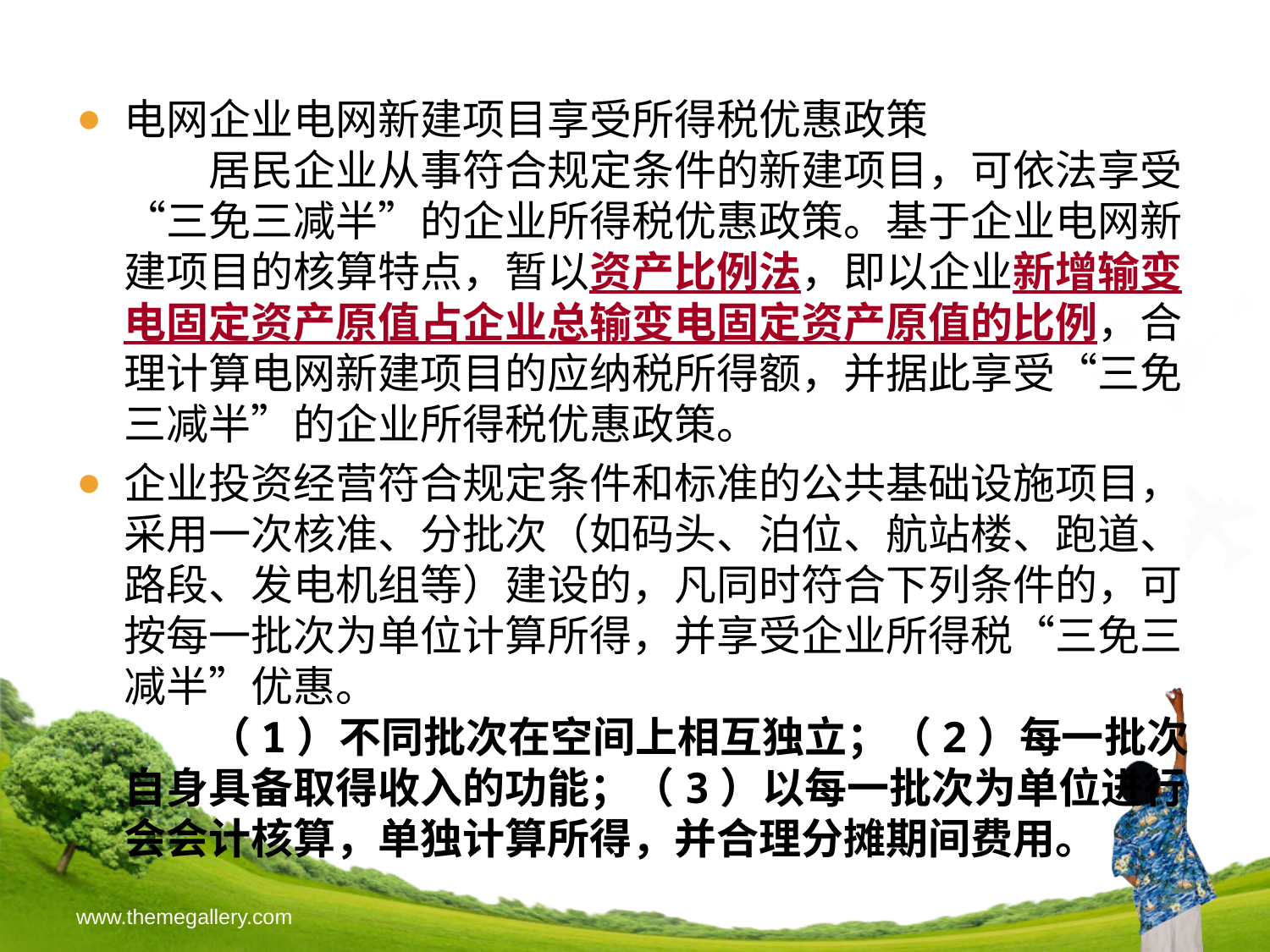

电网企业电网新建项目享受所得税优惠政策
　　居民企业从事符合规定条件的新建项目，可依法享受“三免三减半”的企业所得税优惠政策。基于企业电网新建项目的核算特点，暂以资产比例法，即以企业新增输变电固定资产原值占企业总输变电固定资产原值的比例，合理计算电网新建项目的应纳税所得额，并据此享受“三免三减半”的企业所得税优惠政策。
企业投资经营符合规定条件和标准的公共基础设施项目，采用一次核准、分批次（如码头、泊位、航站楼、跑道、路段、发电机组等）建设的，凡同时符合下列条件的，可按每一批次为单位计算所得，并享受企业所得税“三免三减半”优惠。
　　（1）不同批次在空间上相互独立；（2）每一批次自身具备取得收入的功能；（3）以每一批次为单位进行会会计核算，单独计算所得，并合理分摊期间费用。

www.themegallery.com